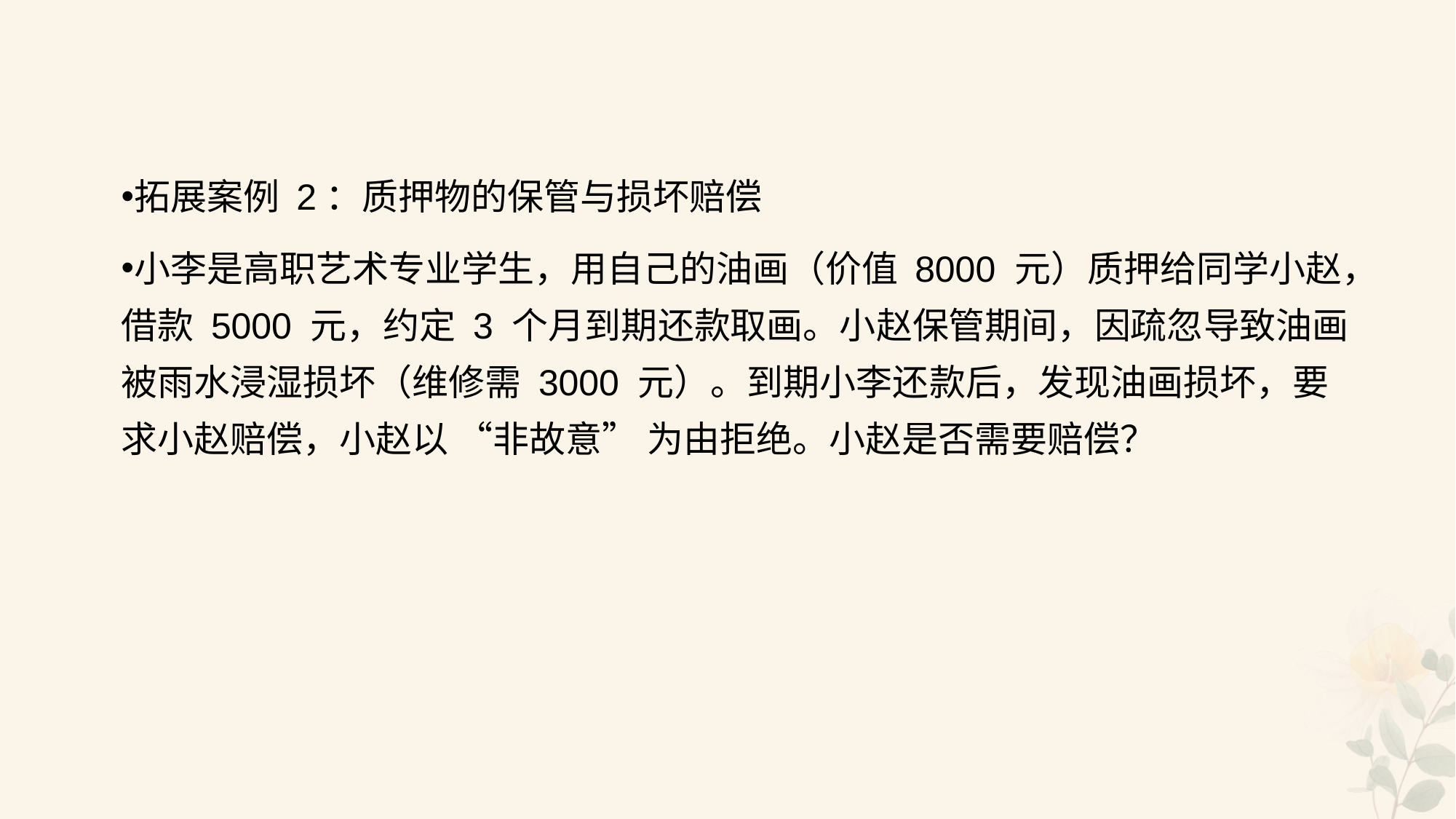

#
拓展案例 2：质押物的保管与损坏赔偿
小李是高职艺术专业学生，用自己的油画（价值 8000 元）质押给同学小赵，借款 5000 元，约定 3 个月到期还款取画。小赵保管期间，因疏忽导致油画被雨水浸湿损坏（维修需 3000 元）。到期小李还款后，发现油画损坏，要求小赵赔偿，小赵以 “非故意” 为由拒绝。小赵是否需要赔偿？